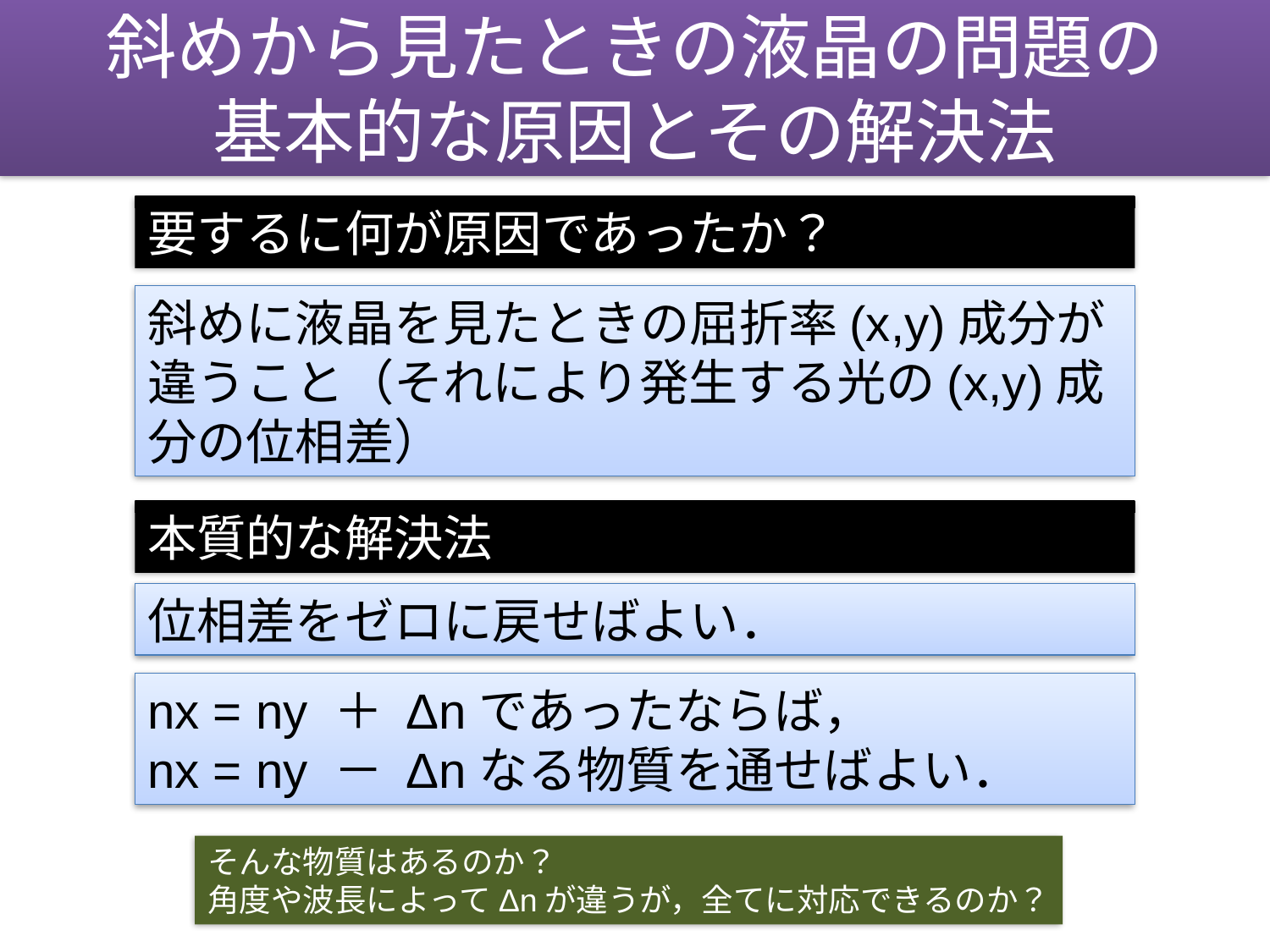

斜めから見たときの液晶の問題の
基本的な原因とその解決法
要するに何が原因であったか？
斜めに液晶を見たときの屈折率(x,y)成分が違うこと（それにより発生する光の(x,y)成分の位相差）
本質的な解決法
位相差をゼロに戻せばよい．
nx = ny ＋ Δnであったならば，
nx = ny － Δnなる物質を通せばよい．
そんな物質はあるのか？
角度や波長によってΔnが違うが，全てに対応できるのか？